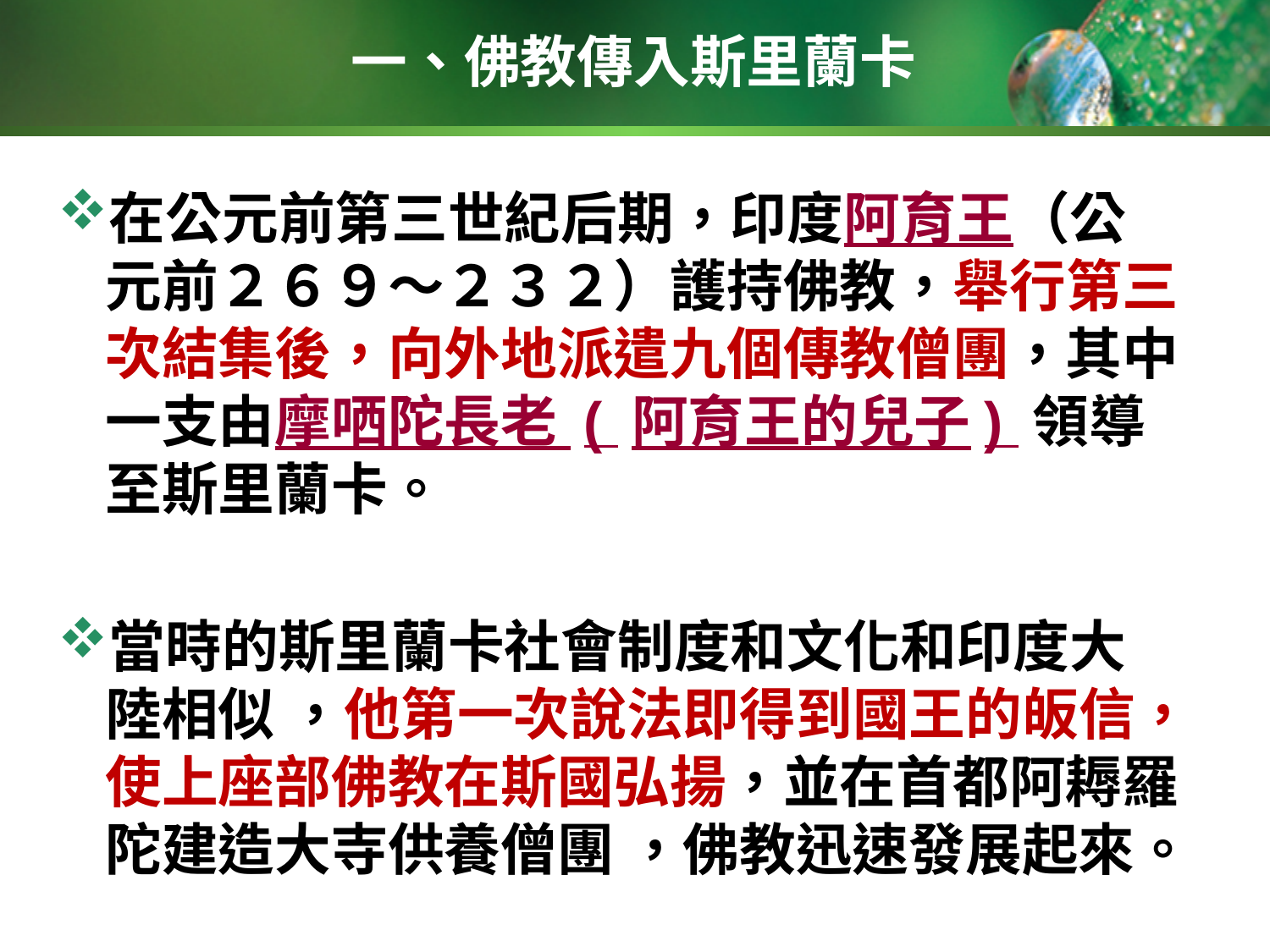

# 一、佛教傳入斯里蘭卡
在公元前第三世紀后期，印度阿育王（公元前２６９～２３２）護持佛教，舉行第三次結集後，向外地派遣九個傳教僧團，其中一支由摩哂陀長老 ( 阿育王的兒子) 領導至斯里蘭卡。

當時的斯里蘭卡社會制度和文化和印度大陸相似 ，他第一次說法即得到國王的皈信，使上座部佛教在斯國弘揚，並在首都阿耨羅陀建造大寺供養僧團 ，佛教迅速發展起來。